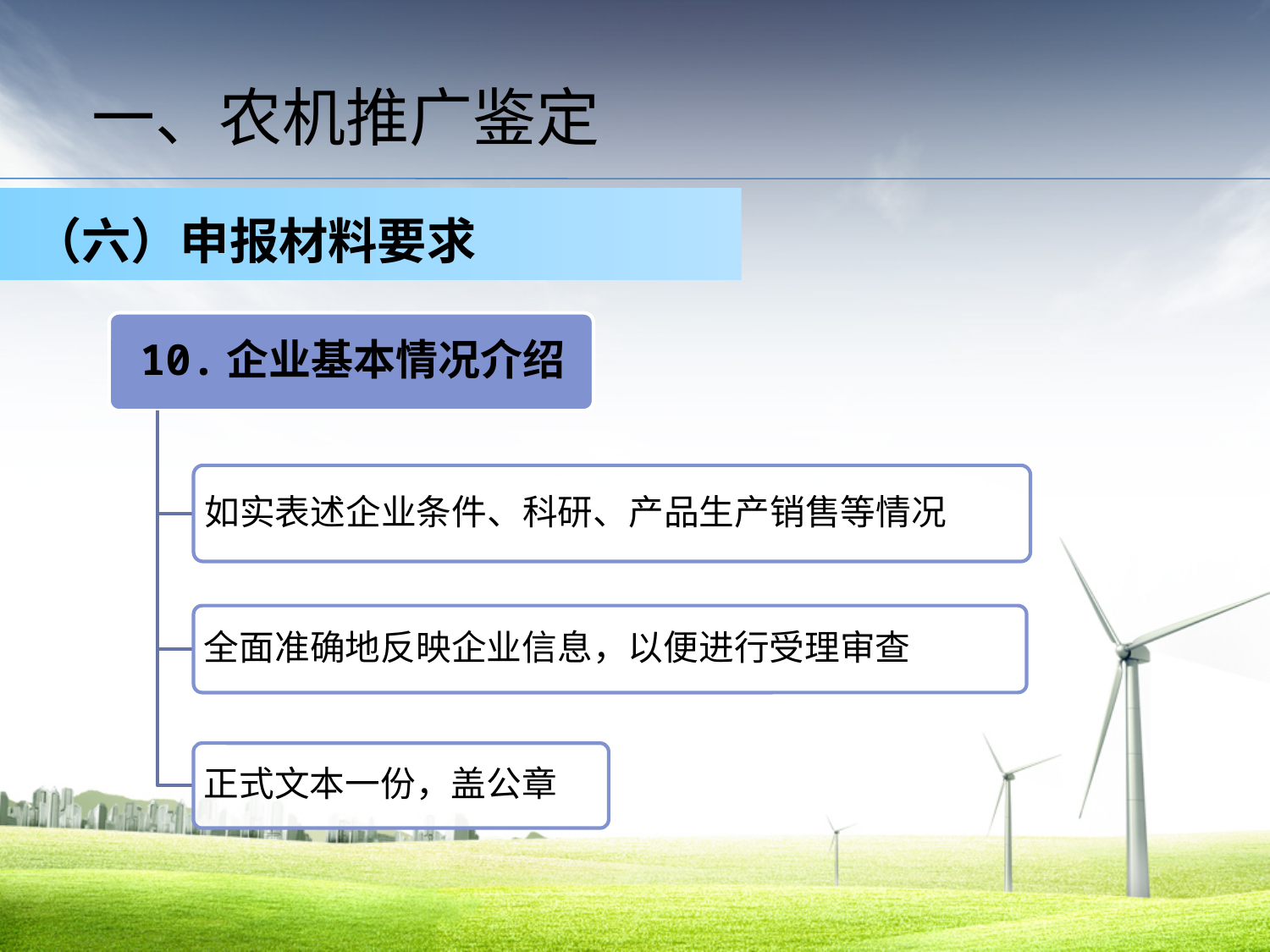

一、农机推广鉴定

（六）申报材料要求
10.企业基本情况介绍
如实表述企业条件、科研、产品生产销售等情况
全面准确地反映企业信息，以便进行受理审查
正式文本一份，盖公章